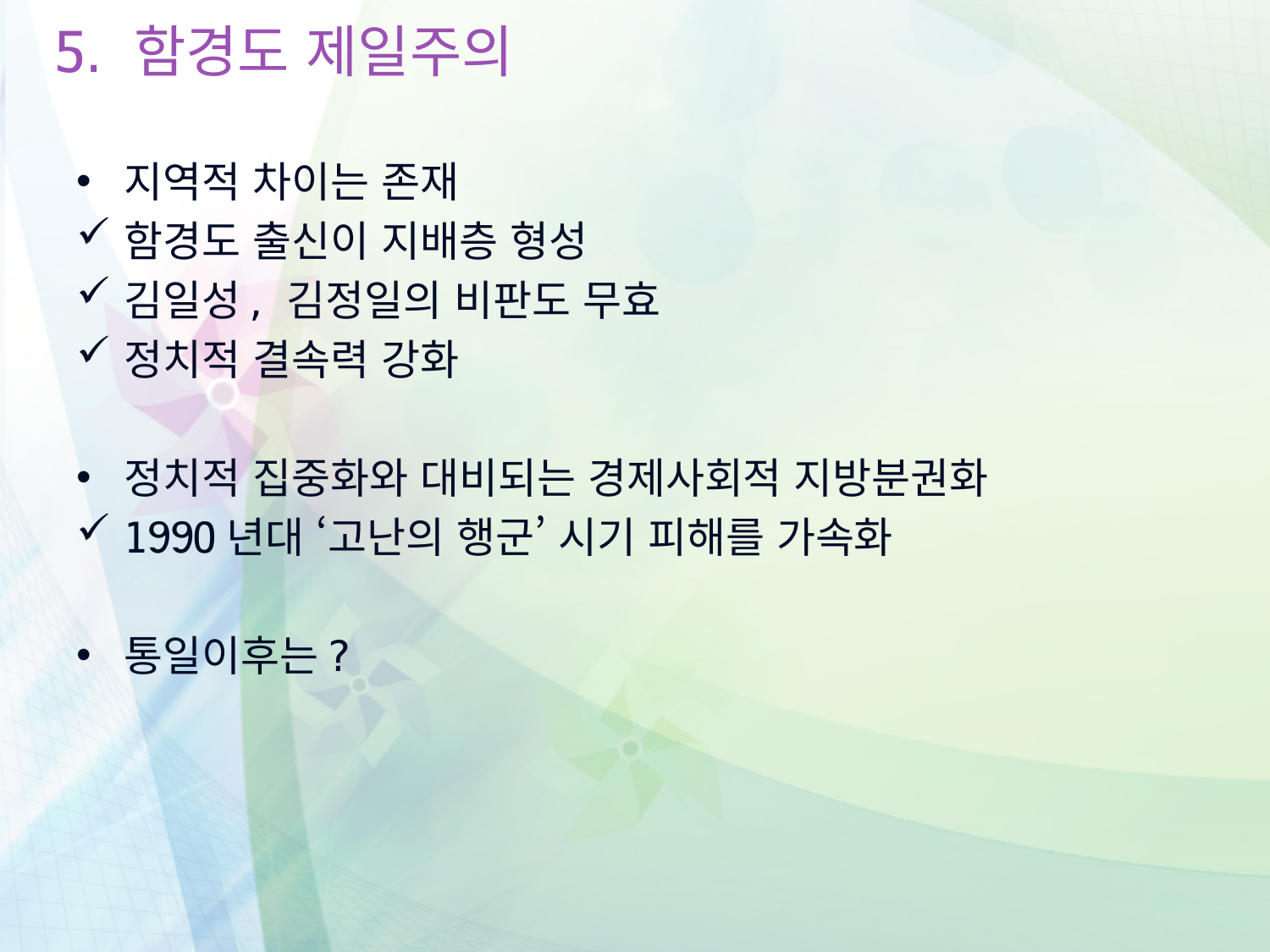

# 5. 함경도 제일주의
지역적 차이는 존재
함경도 출신이 지배층 형성
김일성, 김정일의 비판도 무효
정치적 결속력 강화

정치적 집중화와 대비되는 경제사회적 지방분권화
1990년대 ‘고난의 행군’ 시기 피해를 가속화

통일이후는?